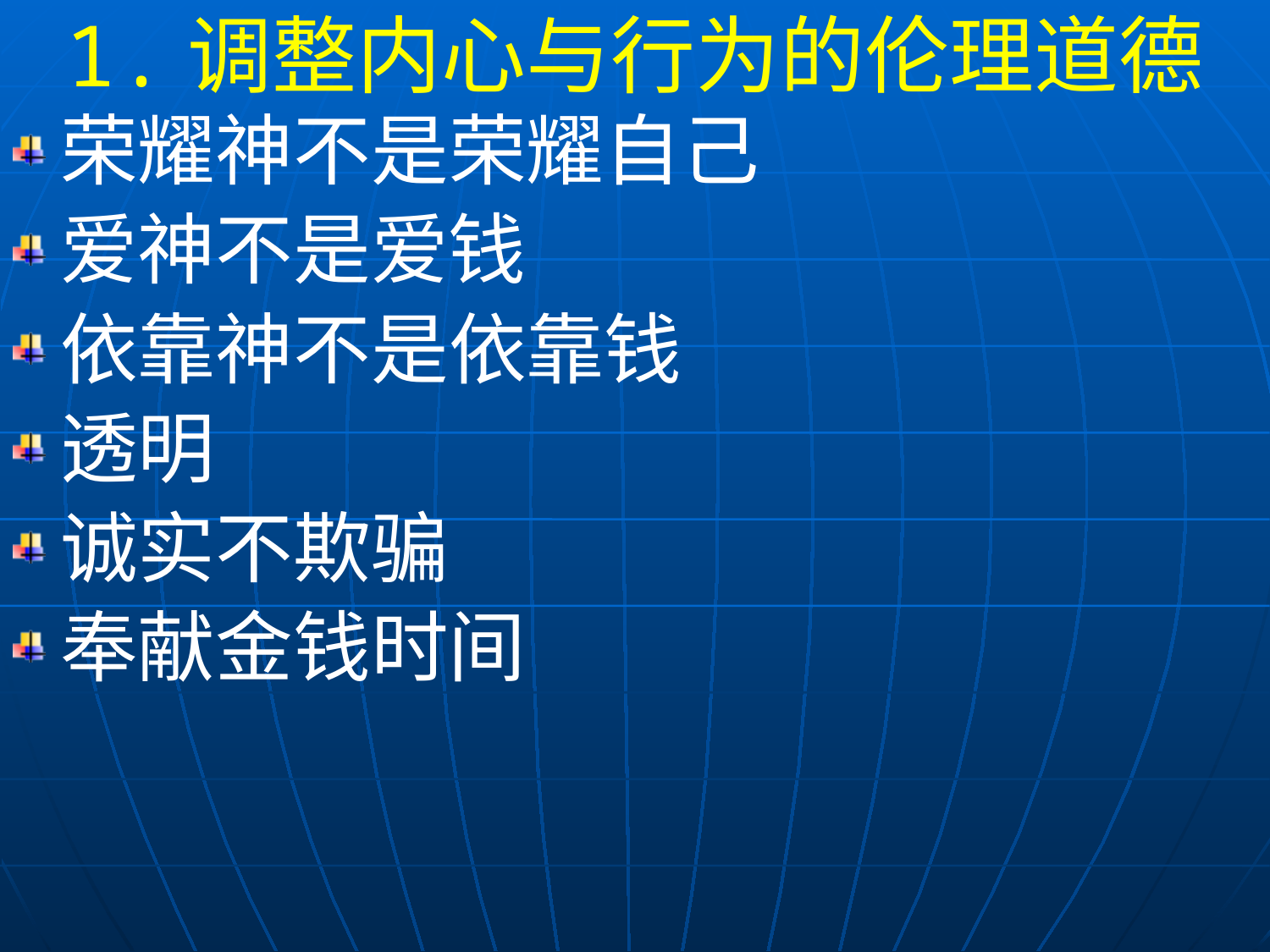

1.调整内心与行为的伦理道德
荣耀神不是荣耀自己
爱神不是爱钱
依靠神不是依靠钱
透明
诚实不欺骗
奉献金钱时间